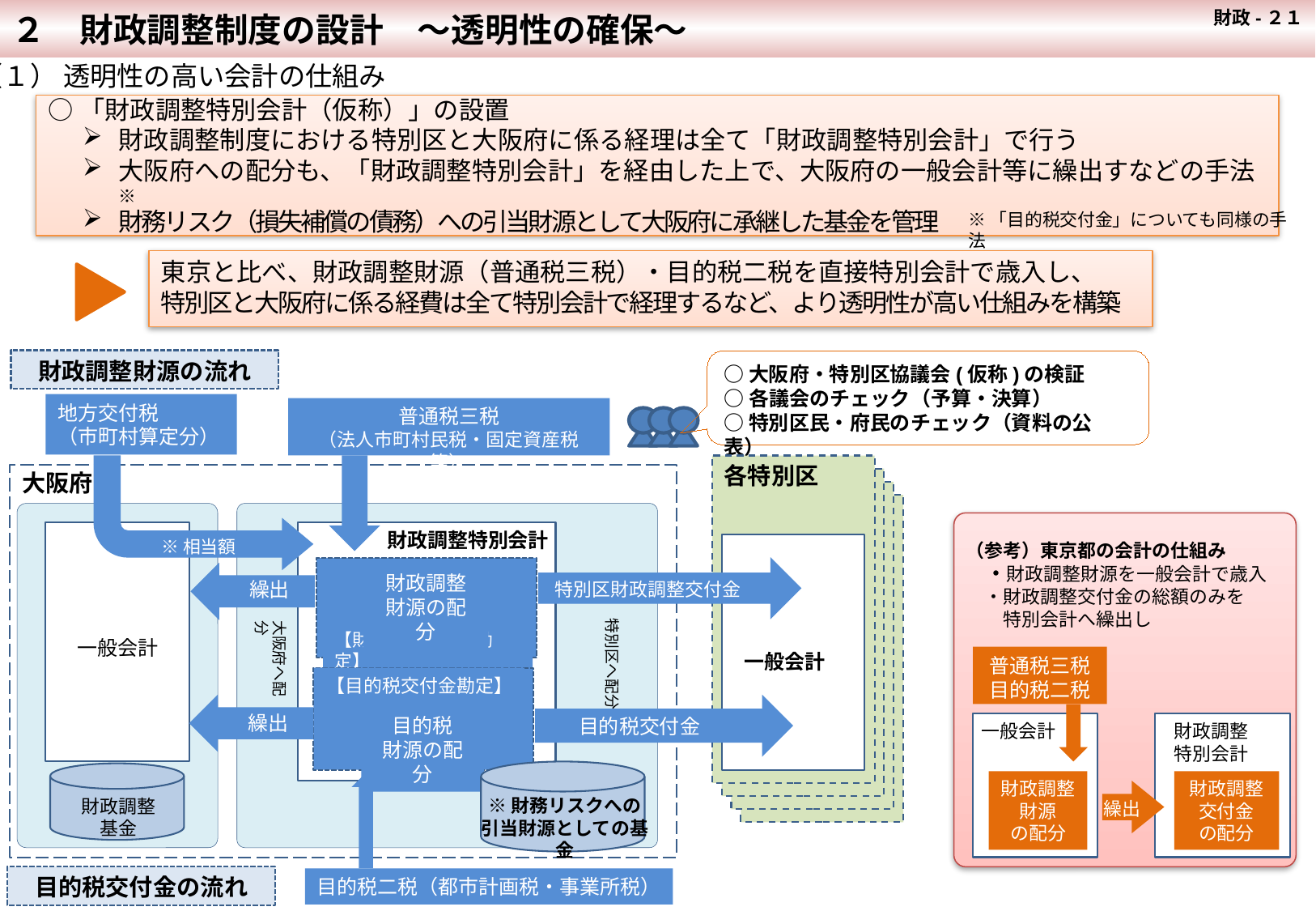

２　財政調整制度の設計　～透明性の確保～
 財政-２１
（１） 透明性の高い会計の仕組み
○「財政調整特別会計（仮称）」の設置
財政調整制度における特別区と大阪府に係る経理は全て「財政調整特別会計」で行う
大阪府への配分も、「財政調整特別会計」を経由した上で、大阪府の一般会計等に繰出すなどの手法※
財務リスク（損失補償の債務）への引当財源として大阪府に承継した基金を管理
※「目的税交付金」についても同様の手法
東京と比べ、財政調整財源（普通税三税）・目的税二税を直接特別会計で歳入し、　
特別区と大阪府に係る経費は全て特別会計で経理するなど、より透明性が高い仕組みを構築

財政調整財源の流れ
○大阪府・特別区協議会(仮称)の検証
○各議会のチェック（予算・決算）
○特別区民・府民のチェック（資料の公表）
地方交付税
（市町村算定分）
普通税三税
（法人市町村民税・固定資産税等）

各特別区

一般会計
大阪府

（参考）東京都の会計の仕組み
　・財政調整財源を一般会計で歳入
　・財政調整交付金の総額のみを
　　特別会計へ繰出し
財政調整特別会計

財政調整
財源の配分
【財政調整交付金勘定】

【目的税交付金勘定】
目的税
財源の配分

※相当額

特別区財政調整交付金
繰出
特別区へ配分
大阪府へ配分
一般会計
普通税三税
目的税二税

一般会計

財政調整
特別会計
財政調整
財源
の配分
財政調整
交付金
の配分

繰出

目的税交付金
繰出

※財務リスクへの引当財源としての基金

財政調整
基金

目的税交付金の流れ
目的税二税（都市計画税・事業所税）